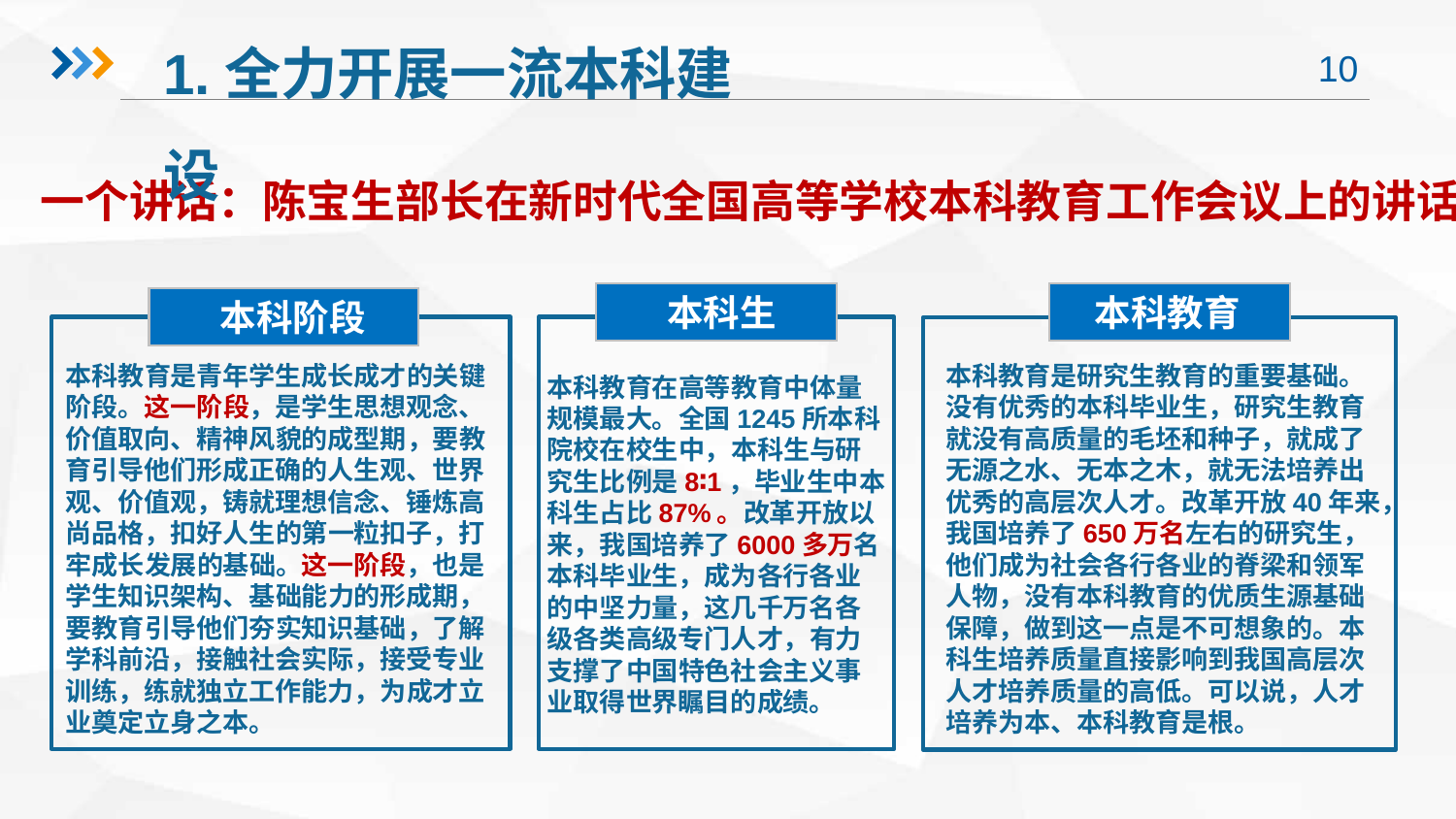

1.全力开展一流本科建设
一个讲话：陈宝生部长在新时代全国高等学校本科教育工作会议上的讲话
  本科生
本科教育
  本科阶段

本科教育是青年学生成长成才的关键阶段。这一阶段，是学生思想观念、价值取向、精神风貌的成型期，要教育引导他们形成正确的人生观、世界观、价值观，铸就理想信念、锤炼高尚品格，扣好人生的第一粒扣子，打牢成长发展的基础。这一阶段，也是学生知识架构、基础能力的形成期，要教育引导他们夯实知识基础，了解学科前沿，接触社会实际，接受专业训练，练就独立工作能力，为成才立业奠定立身之本。
本科教育是研究生教育的重要基础。没有优秀的本科毕业生，研究生教育就没有高质量的毛坯和种子，就成了无源之水、无本之木，就无法培养出优秀的高层次人才。改革开放40年来，我国培养了650万名左右的研究生，他们成为社会各行各业的脊梁和领军人物，没有本科教育的优质生源基础保障，做到这一点是不可想象的。本科生培养质量直接影响到我国高层次人才培养质量的高低。可以说，人才培养为本、本科教育是根。
本科教育在高等教育中体量规模最大。全国1245所本科院校在校生中，本科生与研究生比例是8∶1，毕业生中本科生占比87%。改革开放以来，我国培养了6000多万名本科毕业生，成为各行各业的中坚力量，这几千万名各级各类高级专门人才，有力支撑了中国特色社会主义事业取得世界瞩目的成绩。